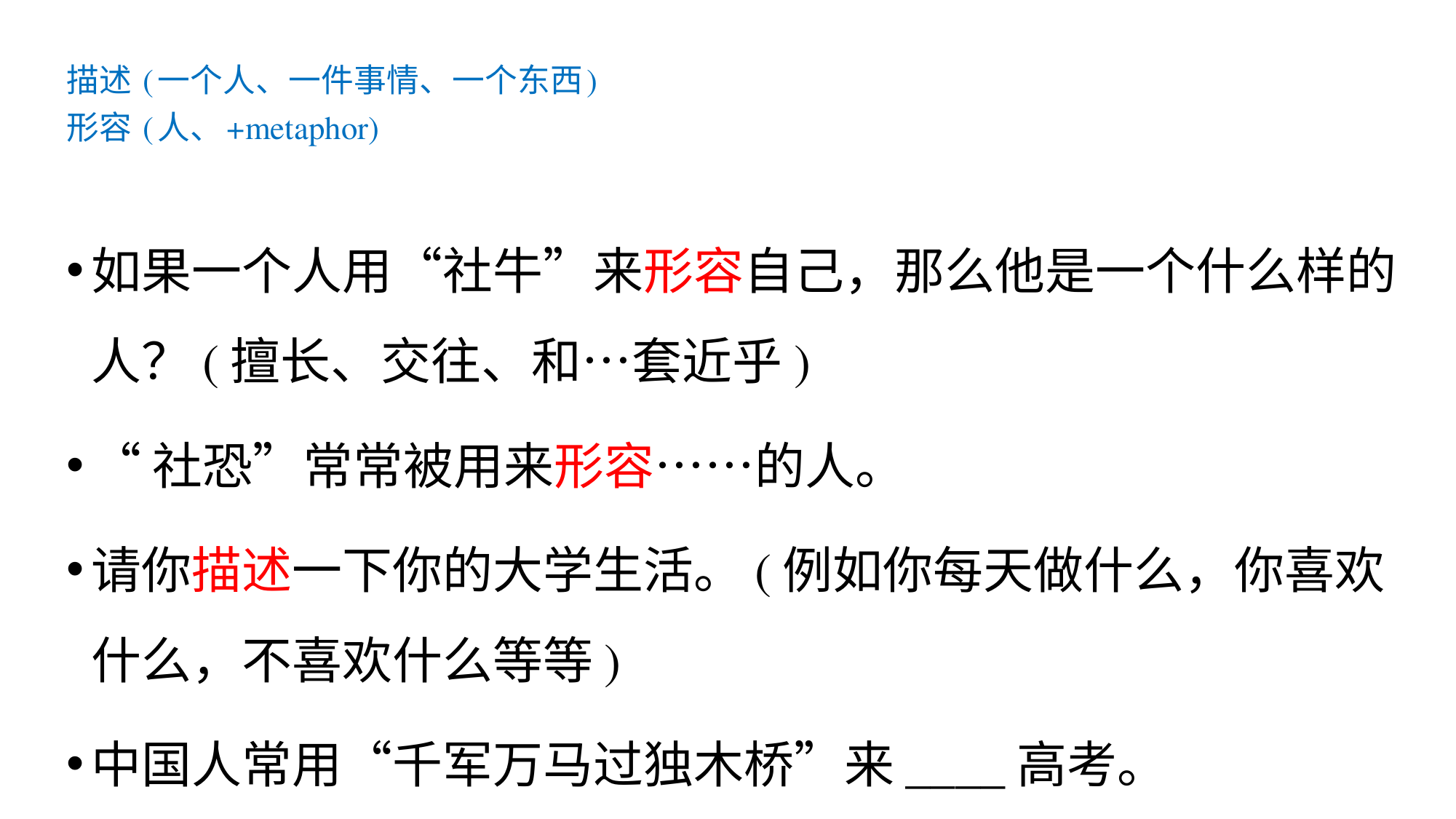

# 描述 (一个人、一件事情、一个东西) 形容 (人、+metaphor)
如果一个人用“社牛”来形容自己，那么他是一个什么样的人？(擅长、交往、和…套近乎)
“社恐”常常被用来形容……的人。
请你描述一下你的大学生活。(例如你每天做什么，你喜欢什么，不喜欢什么等等)
中国人常用“千军万马过独木桥”来____高考。